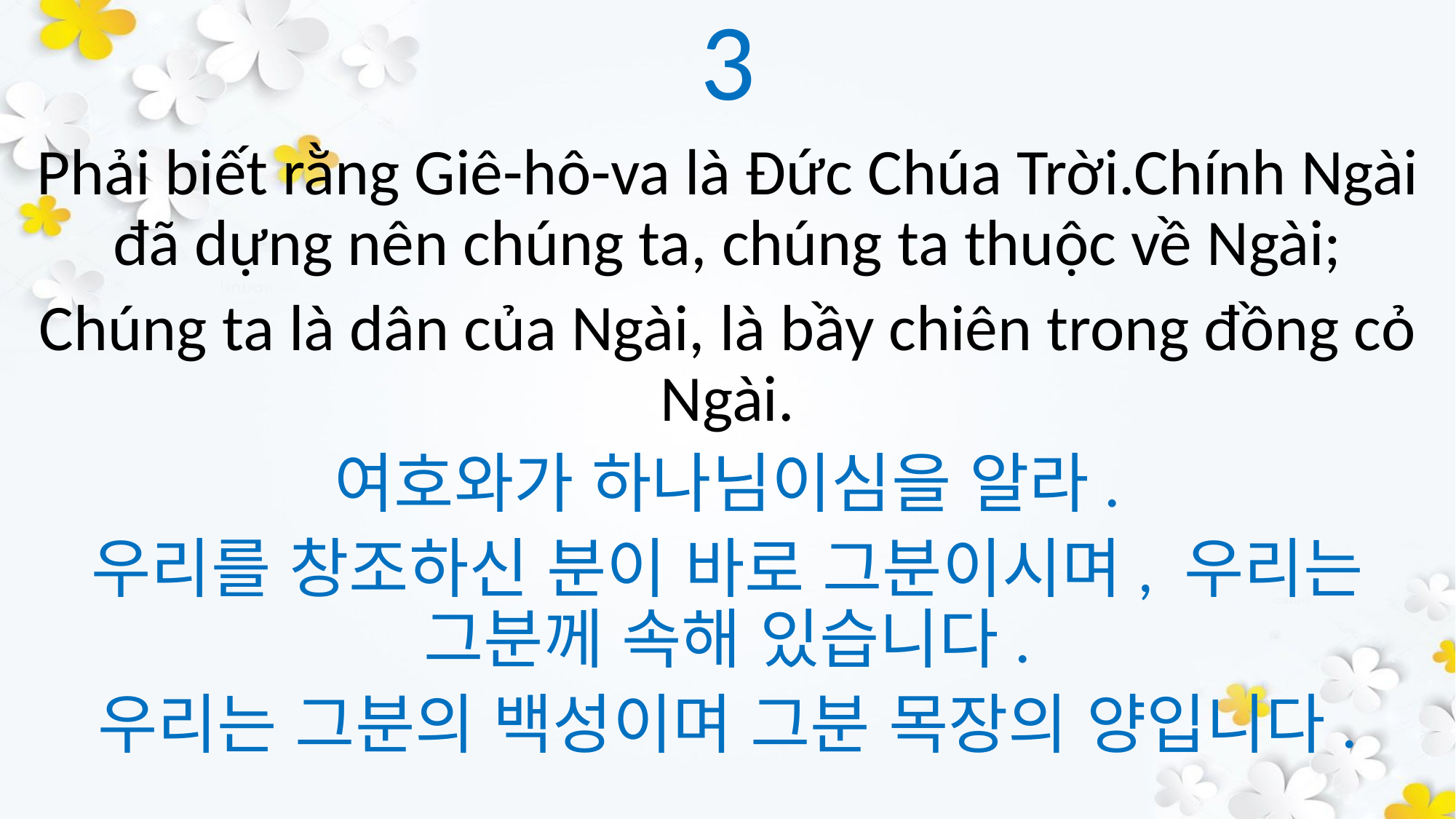

3
Phải biết rằng Giê-hô-va là Đức Chúa Trời.Chính Ngài đã dựng nên chúng ta, chúng ta thuộc về Ngài;
Chúng ta là dân của Ngài, là bầy chiên trong đồng cỏ Ngài.
여호와가 하나님이심을 알라.
우리를 창조하신 분이 바로 그분이시며, 우리는 그분께 속해 있습니다.
우리는 그분의 백성이며 그분 목장의 양입니다.